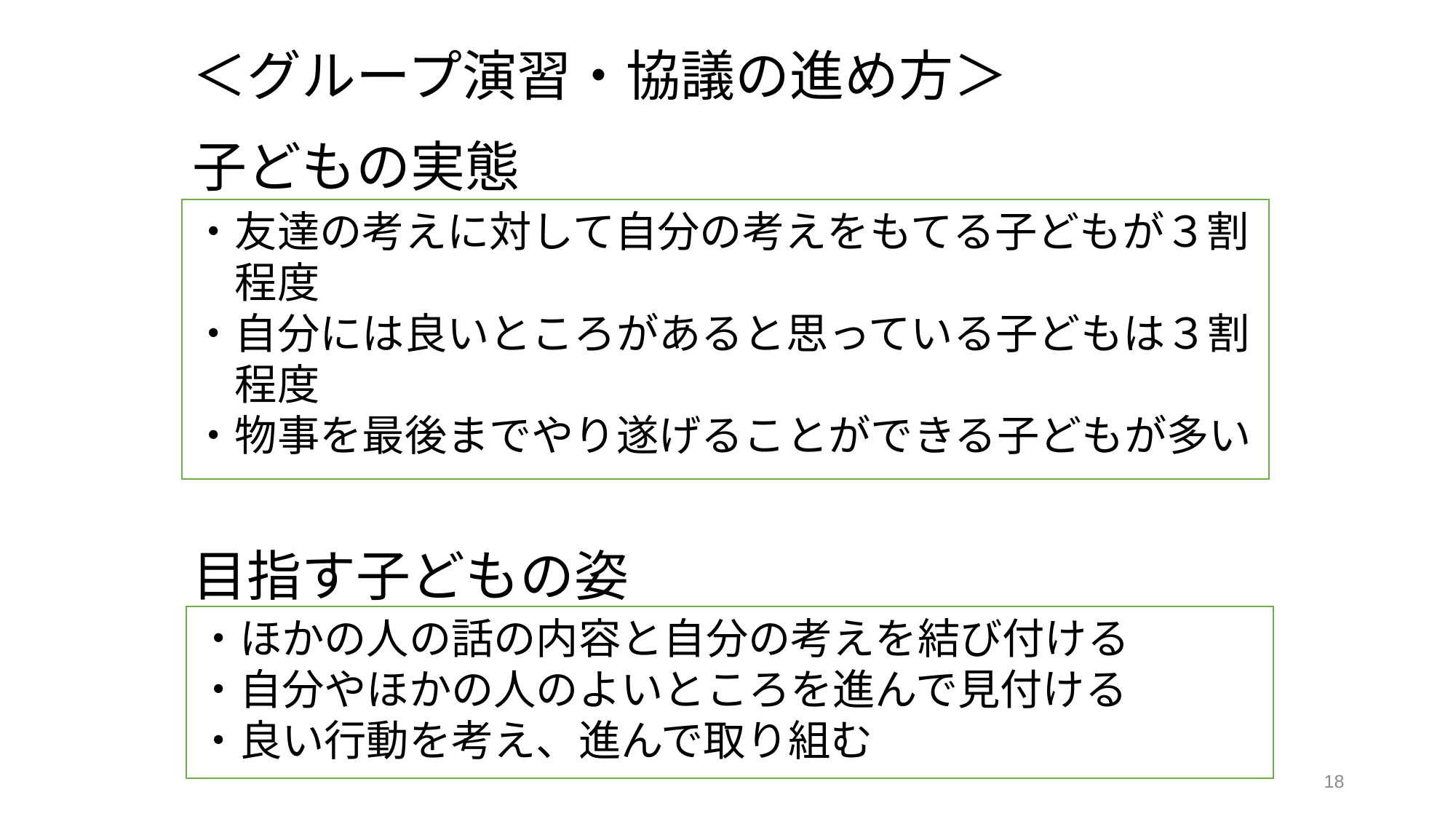

＜グループ演習・協議の進め方＞

子どもの実態

目指す子どもの姿
・友達の考えに対して自分の考えをもてる子どもが３割
　程度
・自分には良いところがあると思っている子どもは３割
　程度
・物事を最後までやり遂げることができる子どもが多い
・ほかの人の話の内容と自分の考えを結び付ける
・自分やほかの人のよいところを進んで見付ける
・良い行動を考え、進んで取り組む
18